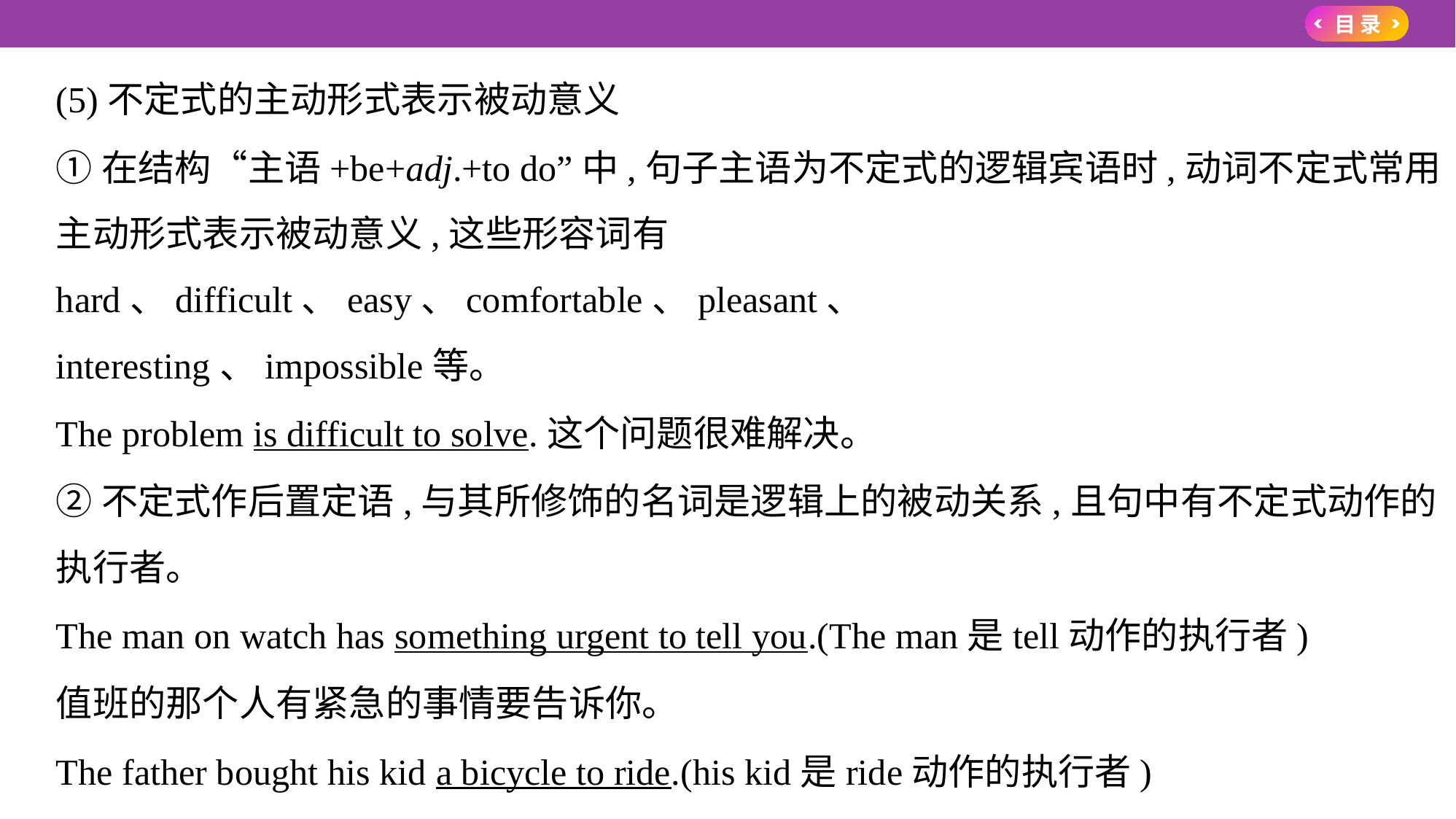

(5)不定式的主动形式表示被动意义
①在结构“主语+be+adj.+to do”中,句子主语为不定式的逻辑宾语时,动词不定式常用
主动形式表示被动意义,这些形容词有hard、difficult、easy、comfortable、pleasant、
interesting、impossible等。
The problem is difficult to solve.这个问题很难解决。
②不定式作后置定语,与其所修饰的名词是逻辑上的被动关系,且句中有不定式动作的
执行者。
The man on watch has something urgent to tell you.(The man是tell动作的执行者)
值班的那个人有紧急的事情要告诉你。
The father bought his kid a bicycle to ride.(his kid是ride动作的执行者)
父亲给他的孩子买了一辆自行车骑。